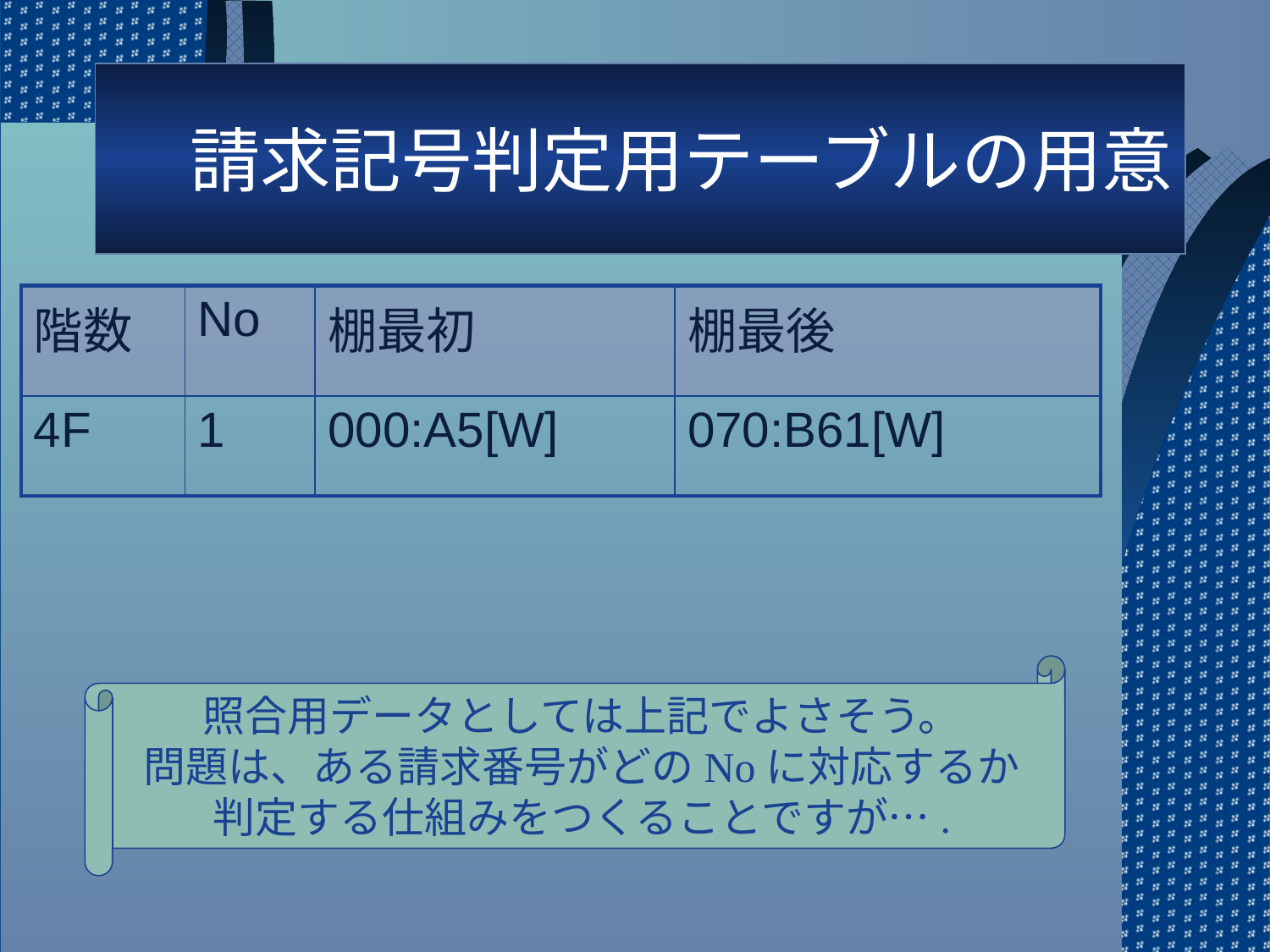

# 請求記号判定用テーブルの用意
| 階数 | No | 棚最初 | 棚最後 |
| --- | --- | --- | --- |
| 4F | 1 | 000:A5[W] | 070:B61[W] |
照合用データとしては上記でよさそう。
問題は、ある請求番号がどのNoに対応するか
判定する仕組みをつくることですが….